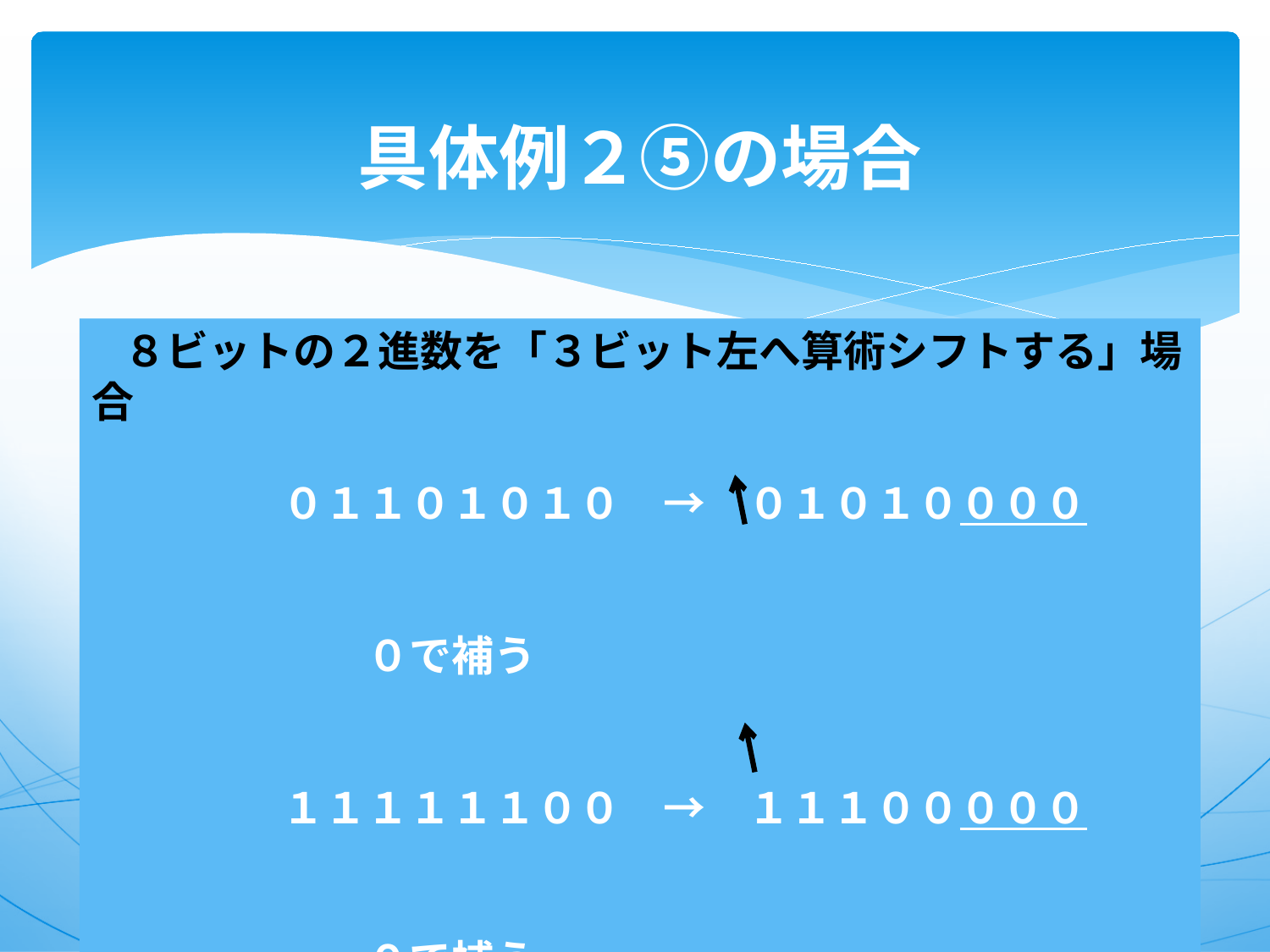

# 具体例２⑤の場合
　８ビットの２進数を「３ビット左へ算術シフトする」場合

０１１０１０１０　→　０１０１００００

　　　　　　　　　　　　　　　　　　　　　　　０で補う

１１１１１１００　→　１１１０００００

　　　　　　　　　　　　　　　　　　　　　　　０で補う